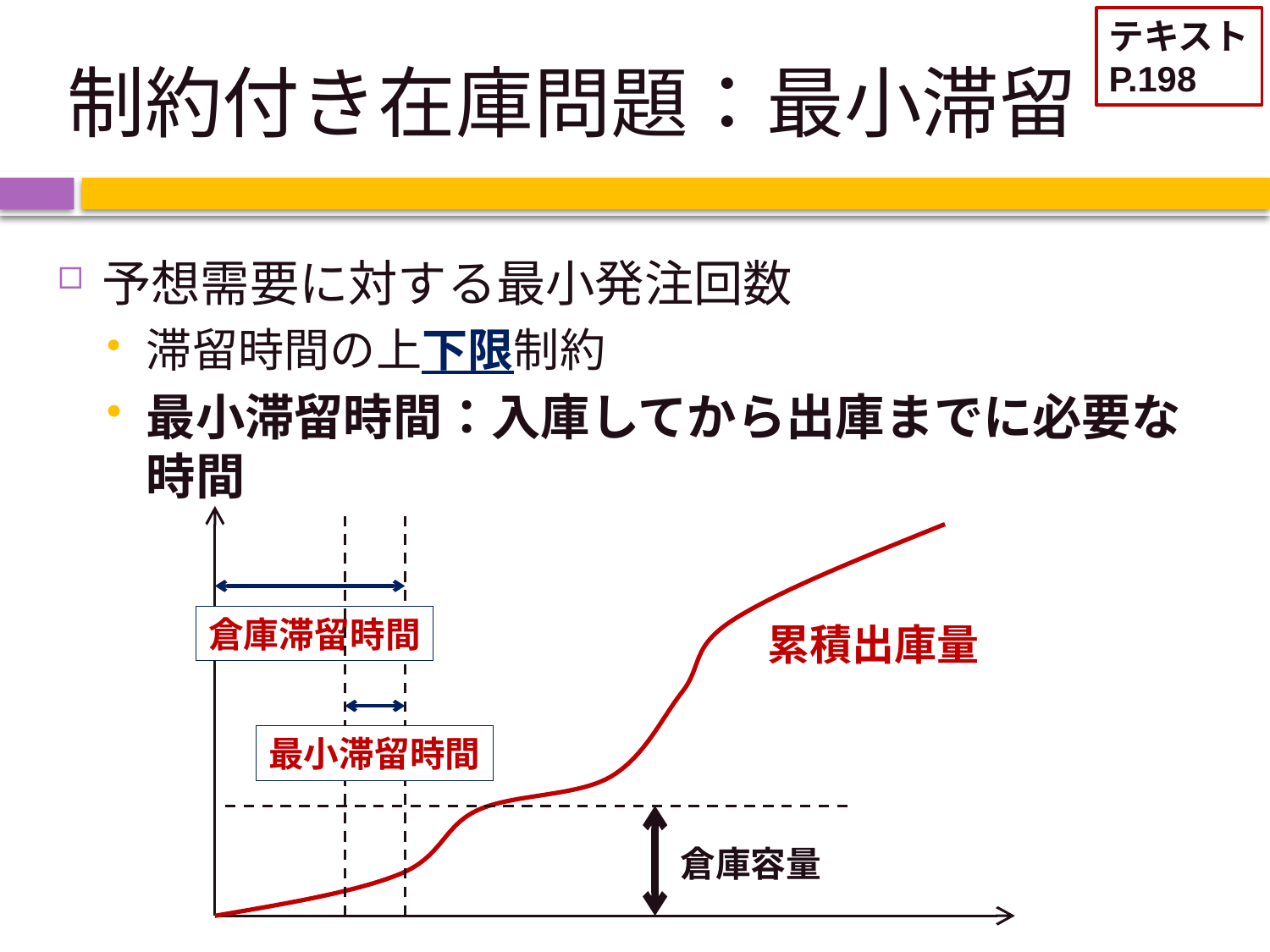

テキスト
P.198
# 制約付き在庫問題：最小滞留
予想需要に対する最小発注回数
滞留時間の上下限制約
最小滞留時間：入庫してから出庫までに必要な時間

倉庫滞留時間
累積出庫量
最小滞留時間
倉庫容量